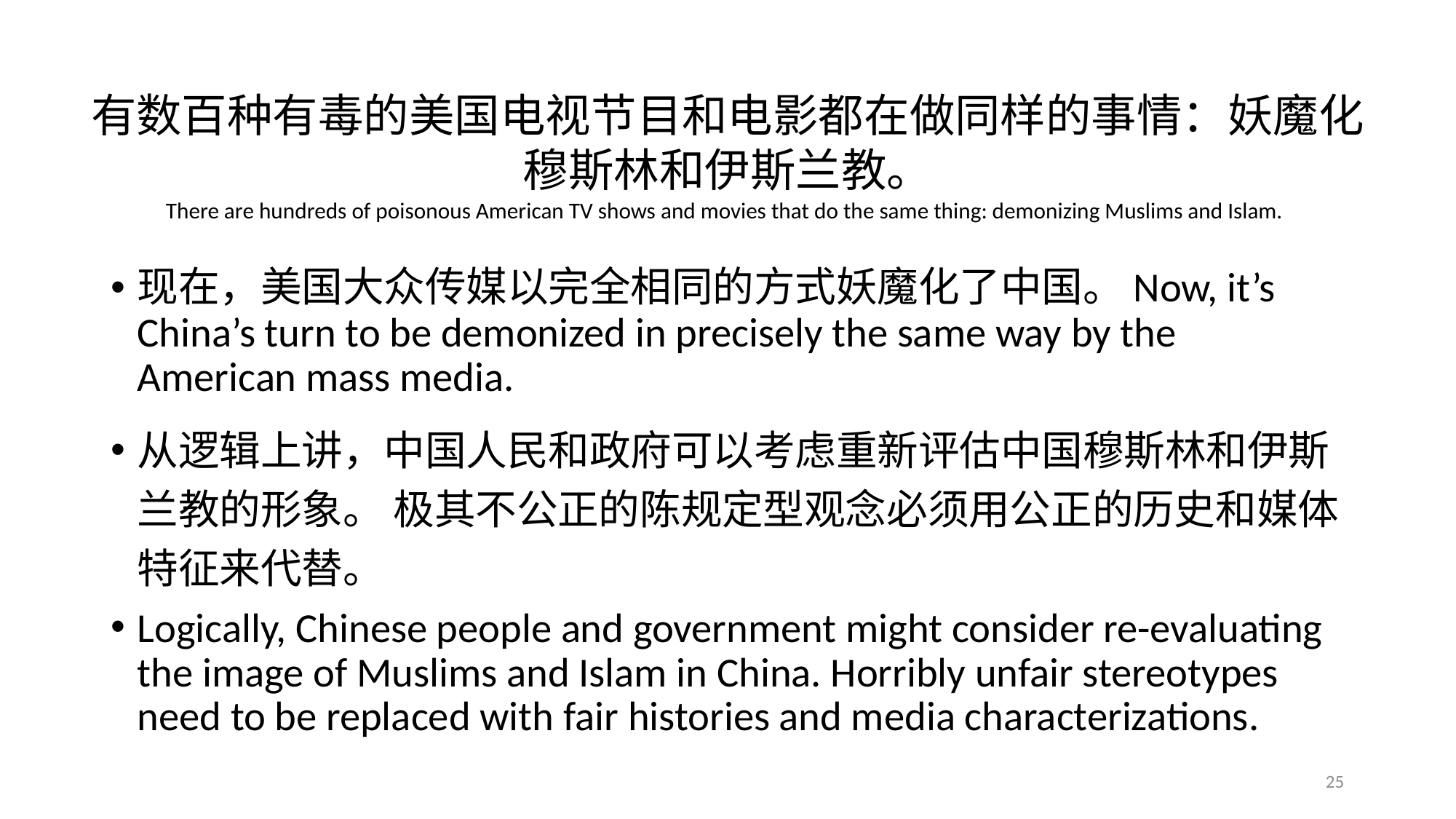

有数百种有毒的美国电视节目和电影都在做同样的事情：妖魔化穆斯林和伊斯兰教。
There are hundreds of poisonous American TV shows and movies that do the same thing: demonizing Muslims and Islam.
现在，美国大众传媒以完全相同的方式妖魔化了中国。Now, it’s China’s turn to be demonized in precisely the same way by the American mass media.
从逻辑上讲，中国人民和政府可以考虑重新评估中国穆斯林和伊斯兰教的形象。 极其不公正的陈规定型观念必须用公正的历史和媒体特征来代替。
Logically, Chinese people and government might consider re-evaluating the image of Muslims and Islam in China. Horribly unfair stereotypes need to be replaced with fair histories and media characterizations.
25